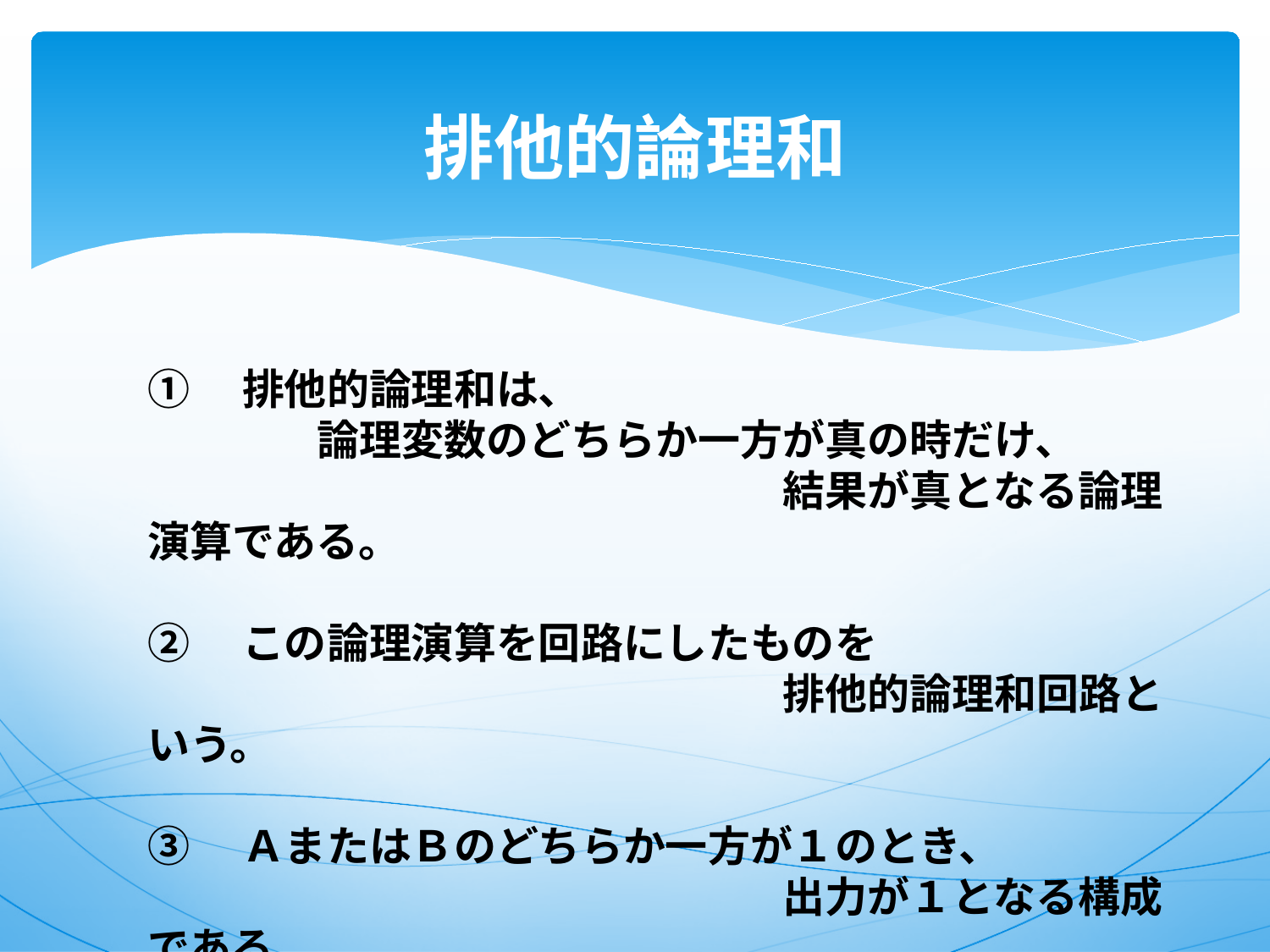

# 排他的論理和
①　排他的論理和は、
　　　　論理変数のどちらか一方が真の時だけ、
　　　　　　　　　　　　　　　結果が真となる論理演算である。

②　この論理演算を回路にしたものを
　　　　　　　　　　　　　　　排他的論理和回路という。

③　ＡまたはＢのどちらか一方が１のとき、
　　　　　　　　　　　　　　　出力が１となる構成である。